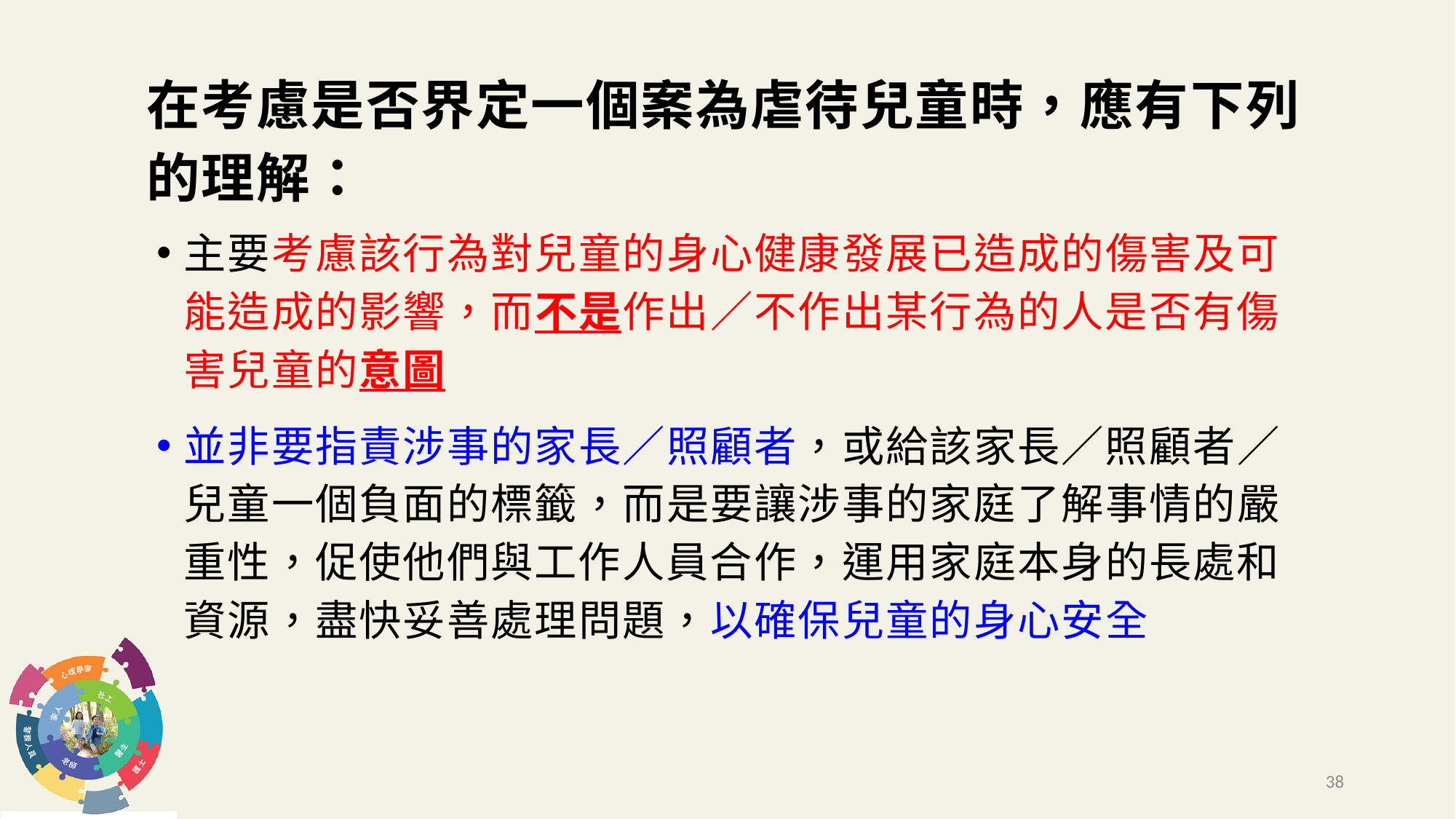

# 在考慮是否界定一個案為虐待兒童時，應有下列的理解：
主要考慮該行為對兒童的身心健康發展已造成的傷害及可能造成的影響，而不是作出／不作出某行為的人是否有傷害兒童的意圖
並非要指責涉事的家長／照顧者，或給該家長／照顧者／兒童一個負面的標籤，而是要讓涉事的家庭了解事情的嚴重性，促使他們與工作人員合作，運用家庭本身的長處和資源，盡快妥善處理問題，以確保兒童的身心安全

38